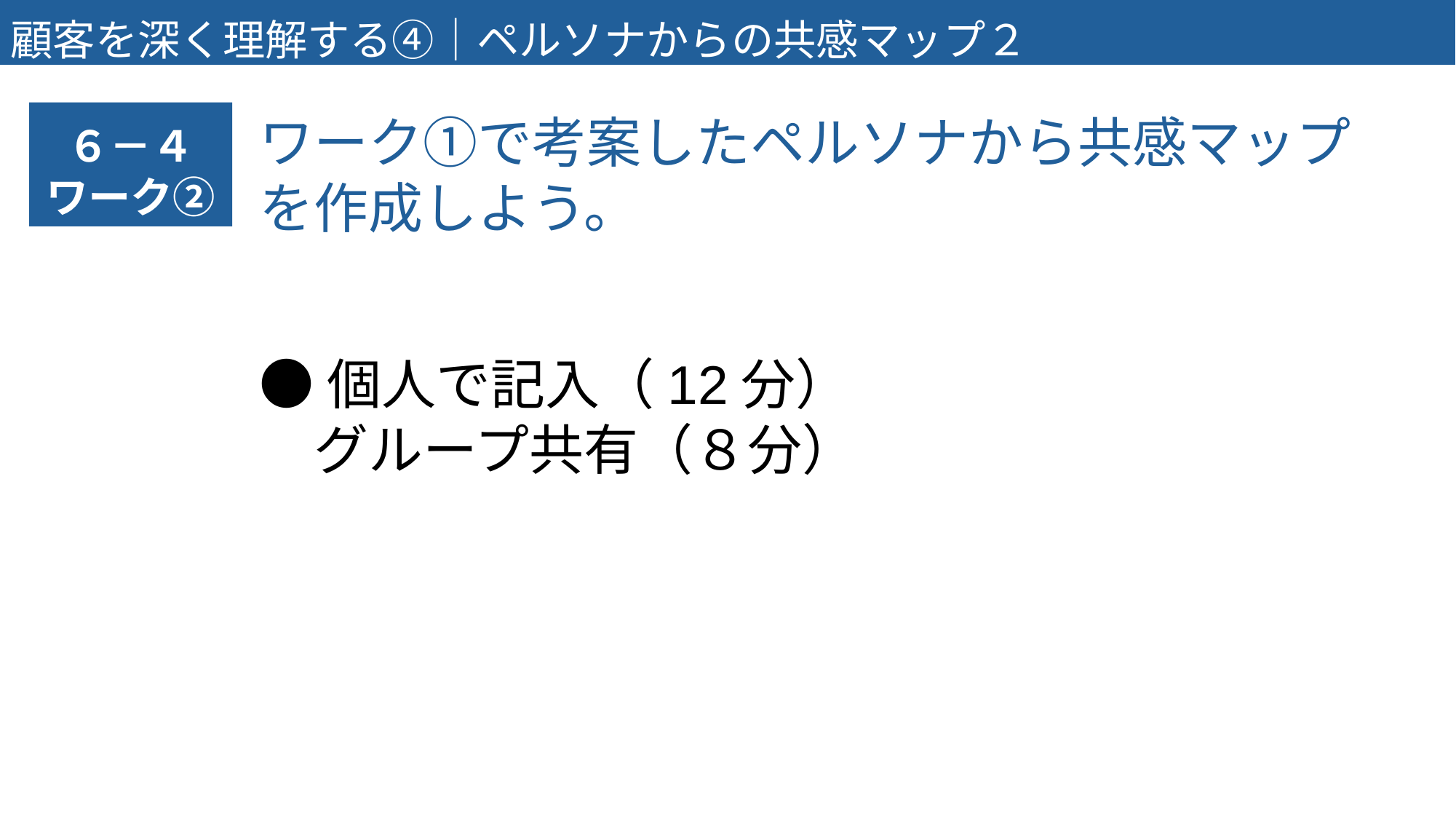

顧客を深く理解する④｜ペルソナからの共感マップ２
６－４ワーク②
ワーク①で考案したペルソナから共感マップを作成しよう。
●個人で記入（12分）
　グループ共有（８分）